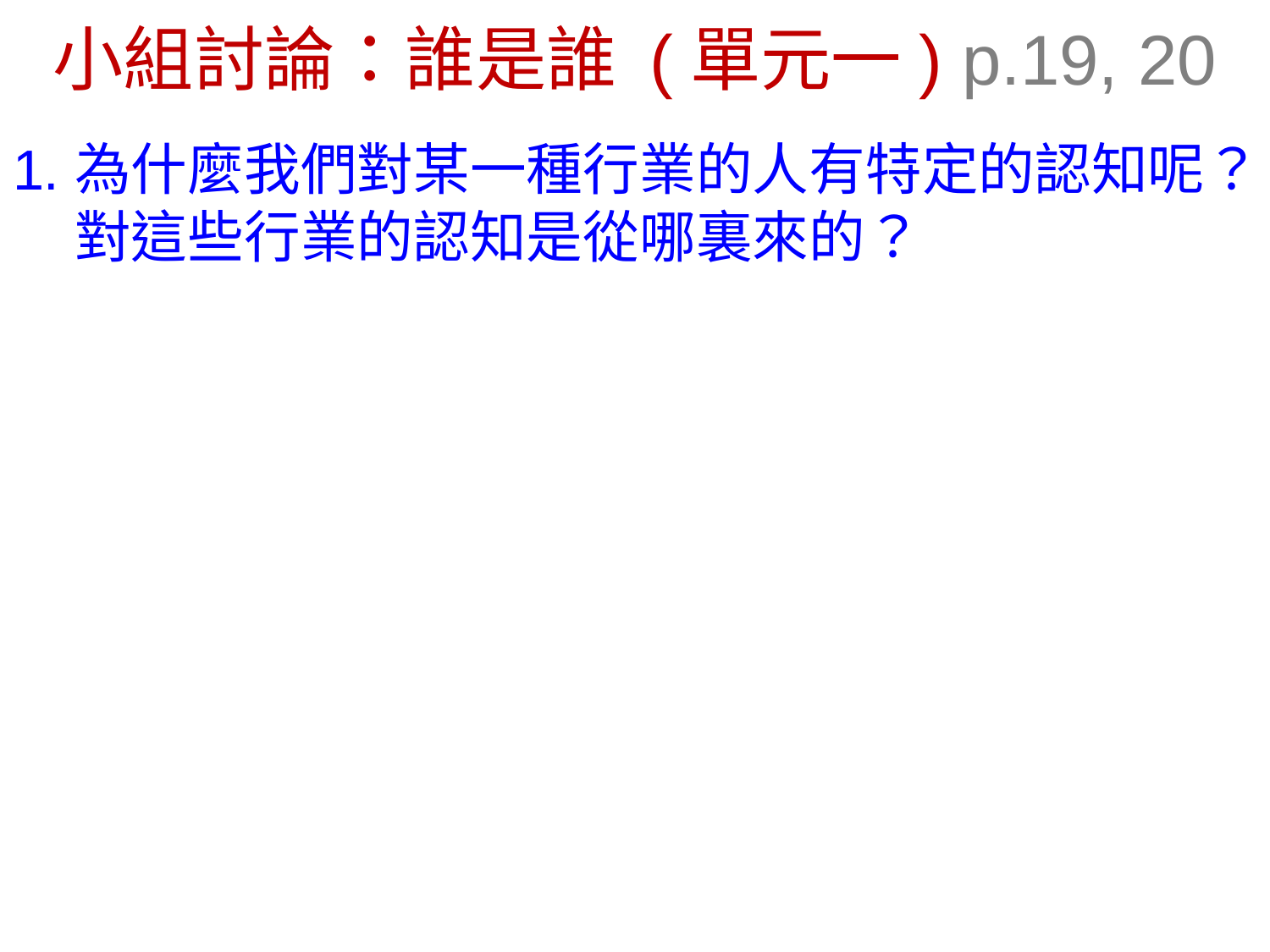

# 小組討論：誰是誰 (單元一) p.19, 20
為什麼我們對某一種行業的人有特定的認知呢？對這些行業的認知是從哪裏來的？